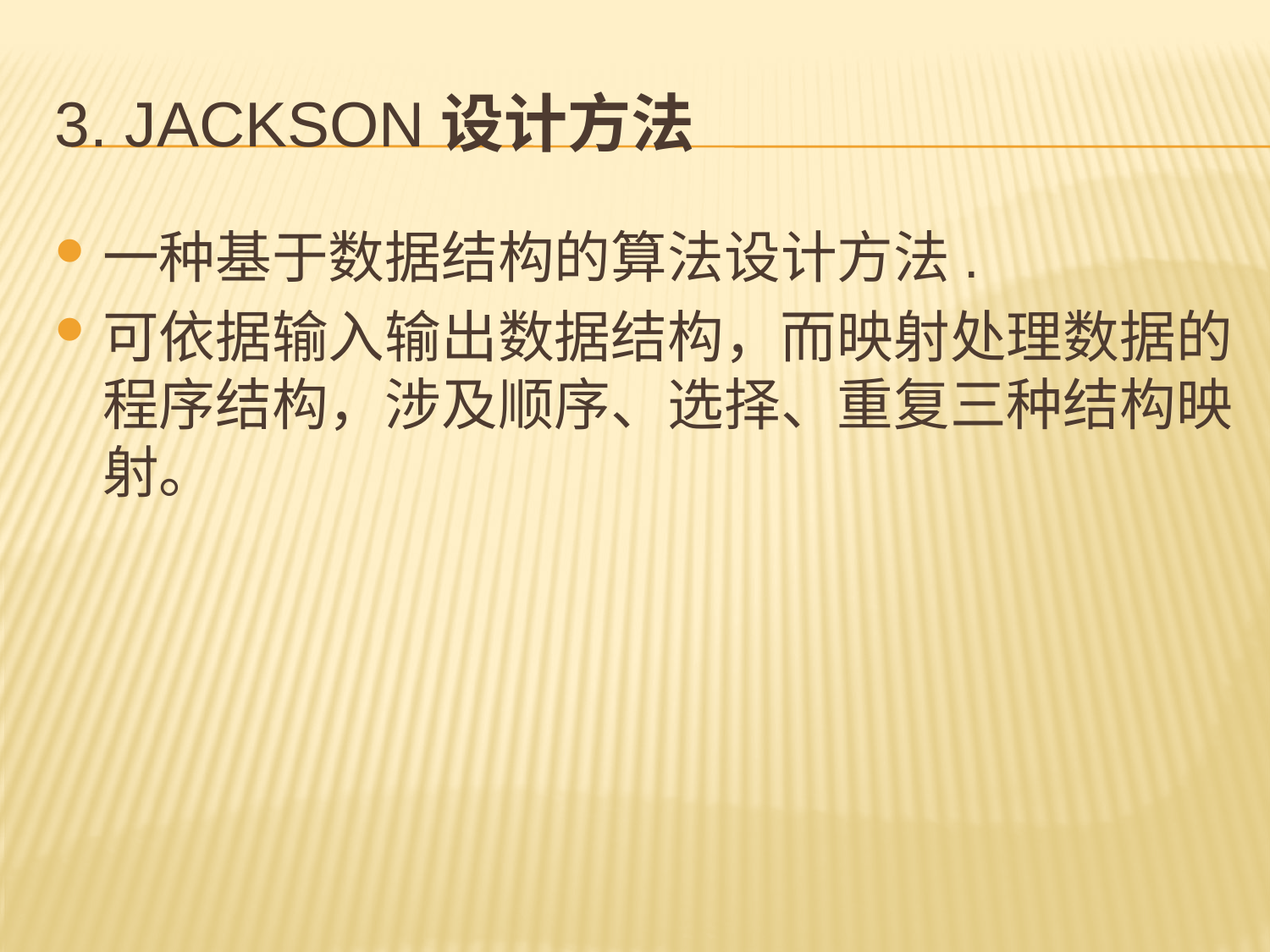

# 3. Jackson设计方法
一种基于数据结构的算法设计方法.
可依据输入输出数据结构，而映射处理数据的程序结构，涉及顺序、选择、重复三种结构映射。